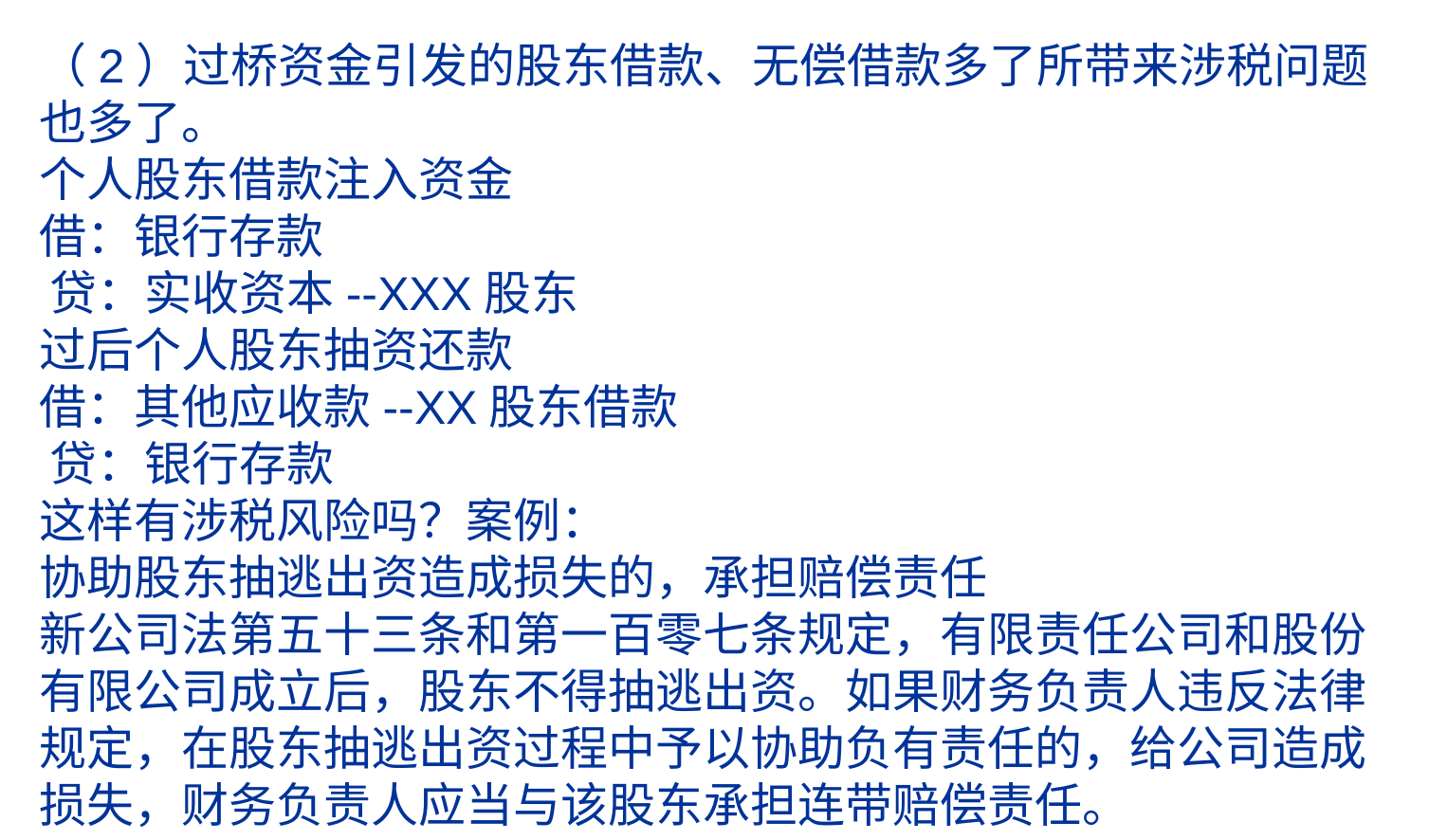

# （2）过桥资金引发的股东借款、无偿借款多了所带来涉税问题也多了。 个人股东借款注入资金 借：银行存款 贷：实收资本--XXX股东 过后个人股东抽资还款 借：其他应收款--XX股东借款 贷：银行存款 这样有涉税风险吗？案例： 协助股东抽逃出资造成损失的，承担赔偿责任 新公司法第五十三条和第一百零七条规定，有限责任公司和股份有限公司成立后，股东不得抽逃出资。如果财务负责人违反法律规定，在股东抽逃出资过程中予以协助负有责任的，给公司造成损失，财务负责人应当与该股东承担连带赔偿责任。